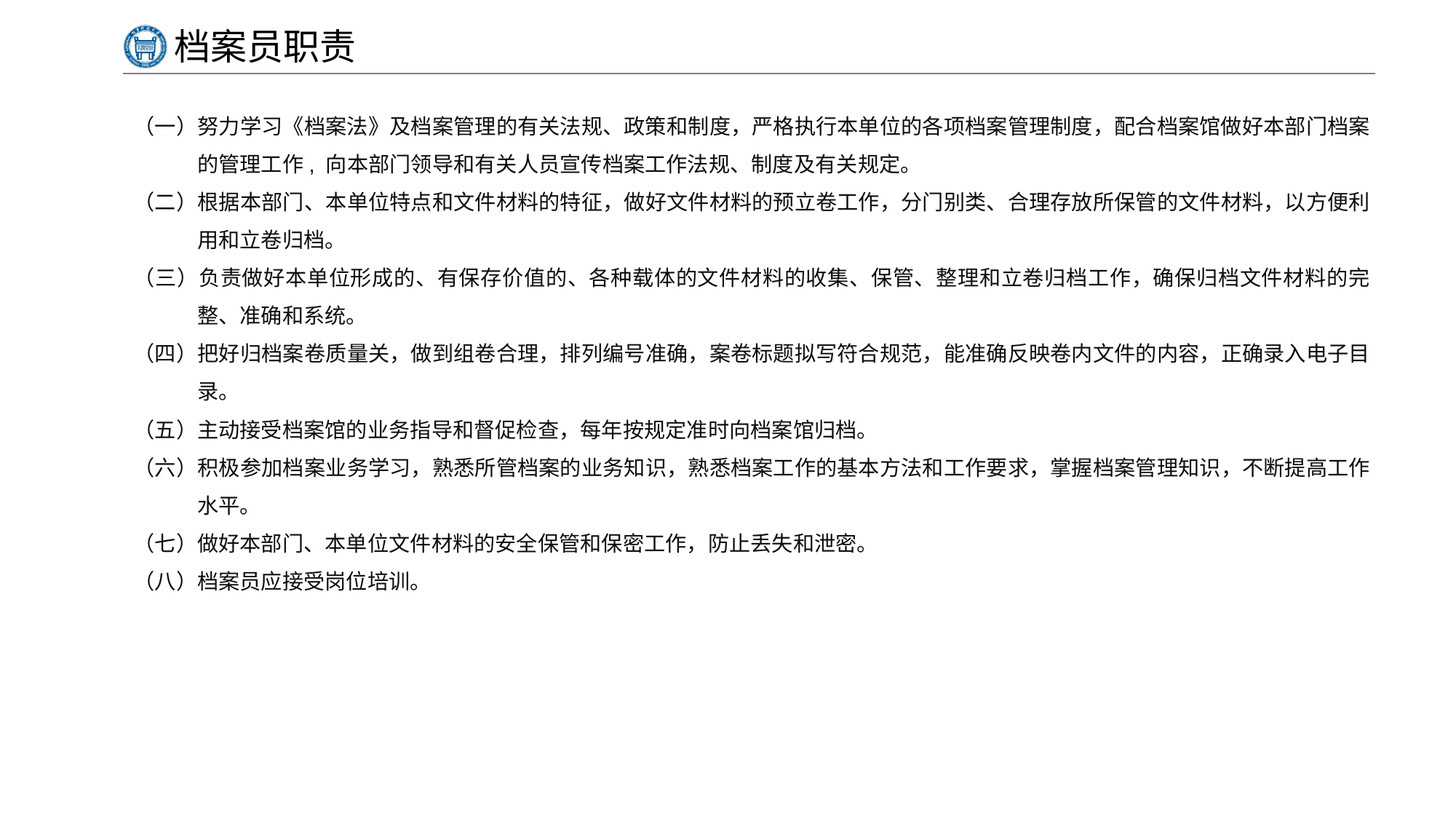

# 档案员职责
（一）努力学习《档案法》及档案管理的有关法规、政策和制度，严格执行本单位的各项档案管理制度，配合档案馆做好本部门档案的管理工作, 向本部门领导和有关人员宣传档案工作法规、制度及有关规定。
（二）根据本部门、本单位特点和文件材料的特征，做好文件材料的预立卷工作，分门别类、合理存放所保管的文件材料，以方便利用和立卷归档。
（三）负责做好本单位形成的、有保存价值的、各种载体的文件材料的收集、保管、整理和立卷归档工作，确保归档文件材料的完整、准确和系统。
（四）把好归档案卷质量关，做到组卷合理，排列编号准确，案卷标题拟写符合规范，能准确反映卷内文件的内容，正确录入电子目录。
（五）主动接受档案馆的业务指导和督促检查，每年按规定准时向档案馆归档。
（六）积极参加档案业务学习，熟悉所管档案的业务知识，熟悉档案工作的基本方法和工作要求，掌握档案管理知识，不断提高工作水平。
（七）做好本部门、本单位文件材料的安全保管和保密工作，防止丢失和泄密。
（八）档案员应接受岗位培训。